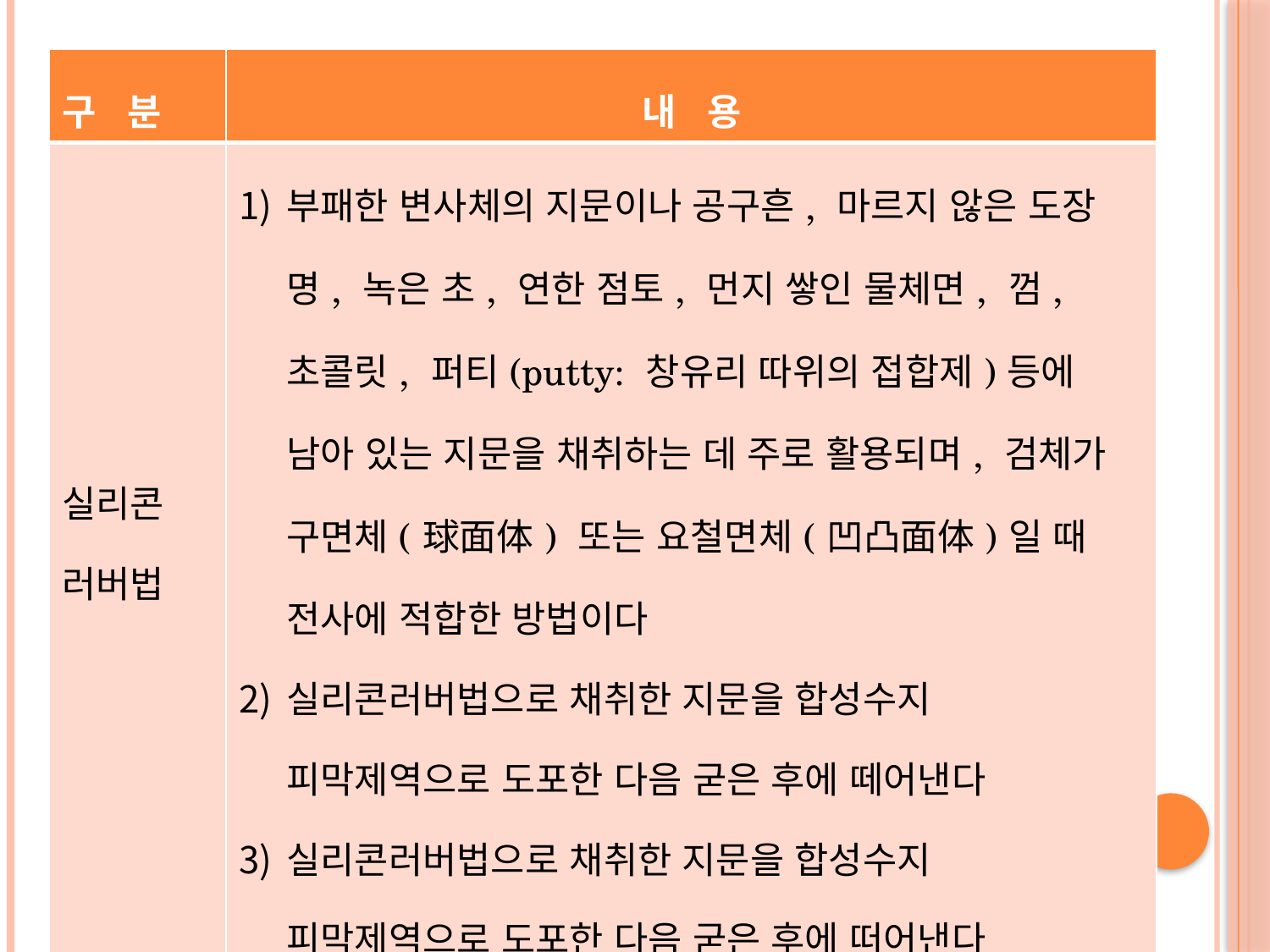

#
| 구 분 | 내 용 |
| --- | --- |
| 실리콘 러버법 | 부패한 변사체의 지문이나 공구흔, 마르지 않은 도장명, 녹은 초, 연한 점토, 먼지 쌓인 물체면, 껌, 초콜릿, 퍼티(putty: 창유리 따위의 접합제)등에 남아 있는 지문을 채취하는 데 주로 활용되며, 검체가 구면체(球面体) 또는 요철면체(凹凸面体)일 때 전사에 적합한 방법이다 실리콘러버법으로 채취한 지문을 합성수지 피막제역으로 도포한 다음 굳은 후에 떼어낸다 실리콘러버법으로 채취한 지문을 합성수지 피막제역으로 도포한 다음 굳은 후에 떠어낸다 이때 떼어낸 실리콘러버는 역지문이므로 지문잉크를 바른 후 전사법으로 지문을 채취한다 |